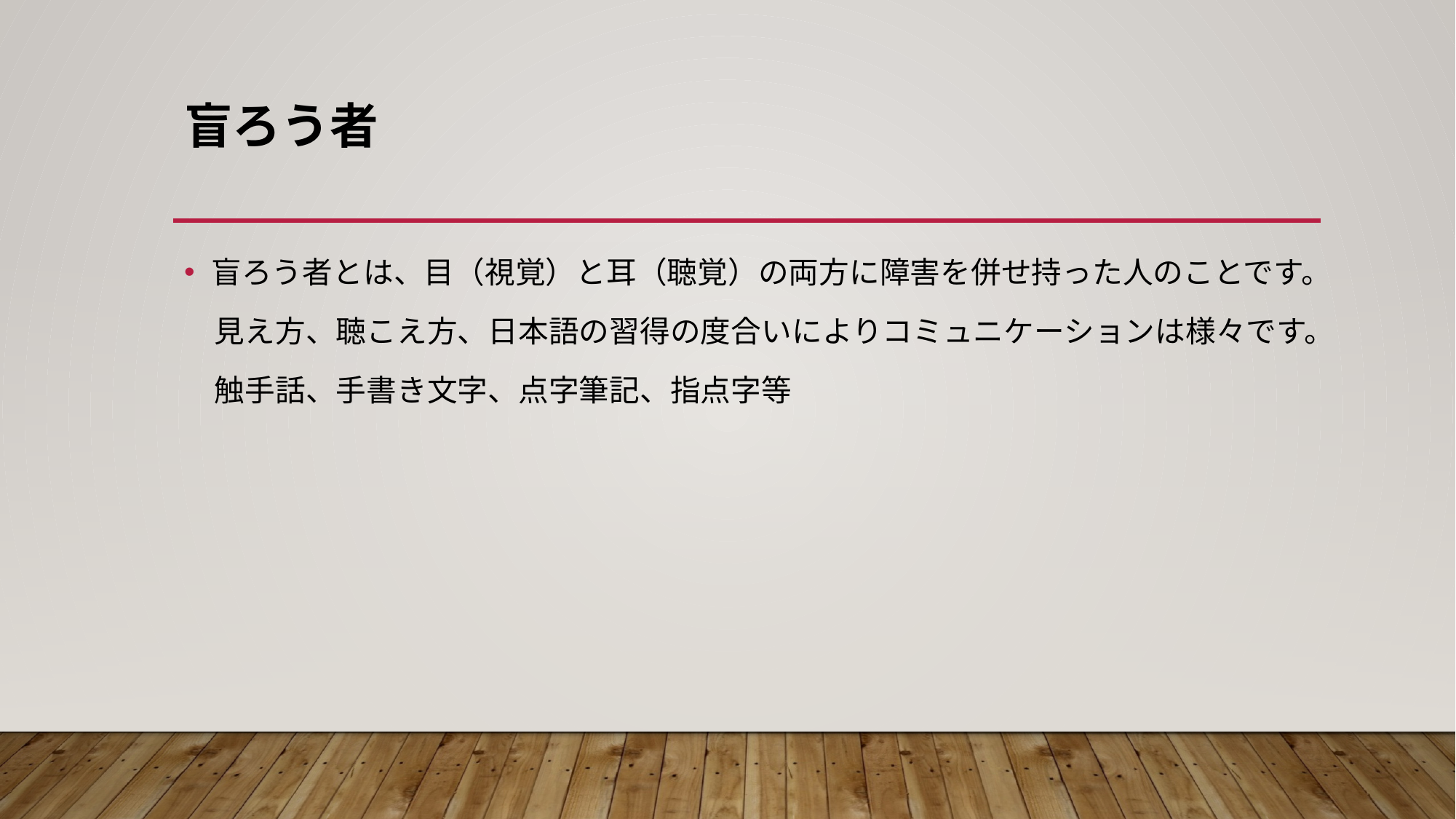

# 盲ろう者
盲ろう者とは、目（視覚）と耳（聴覚）の両方に障害を併せ持った人のことです。
　見え方、聴こえ方、日本語の習得の度合いによりコミュニケーションは様々です。
　触手話、手書き文字、点字筆記、指点字等